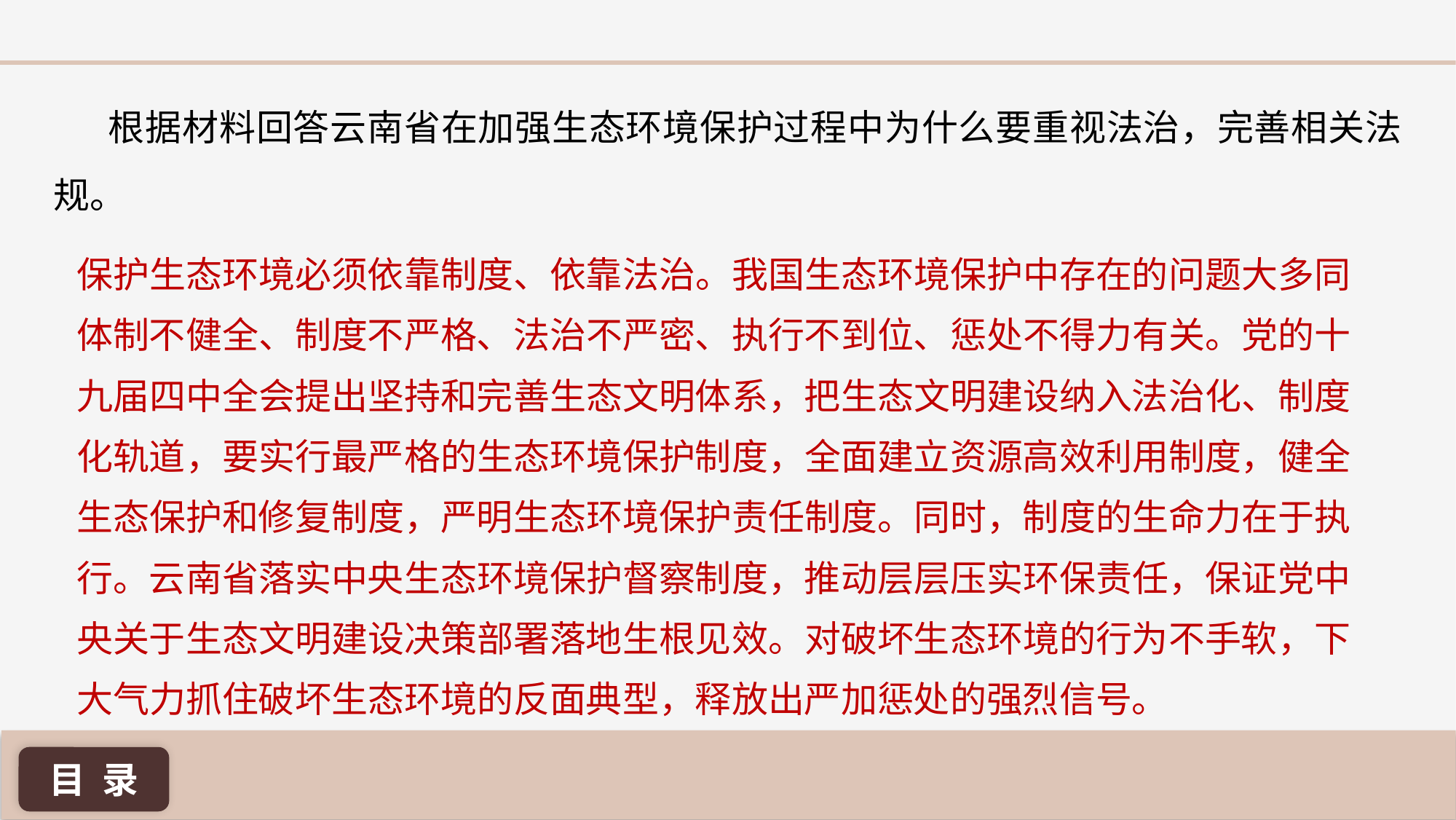

根据材料回答云南省在加强生态环境保护过程中为什么要重视法治，完善相关法规。
保护生态环境必须依靠制度、依靠法治。我国生态环境保护中存在的问题大多同体制不健全、制度不严格、法治不严密、执行不到位、惩处不得力有关。党的十九届四中全会提出坚持和完善生态文明体系，把生态文明建设纳入法治化、制度化轨道，要实行最严格的生态环境保护制度，全面建立资源高效利用制度，健全生态保护和修复制度，严明生态环境保护责任制度。同时，制度的生命力在于执行。云南省落实中央生态环境保护督察制度，推动层层压实环保责任，保证党中央关于生态文明建设决策部署落地生根见效。对破坏生态环境的行为不手软，下大气力抓住破坏生态环境的反面典型，释放出严加惩处的强烈信号。